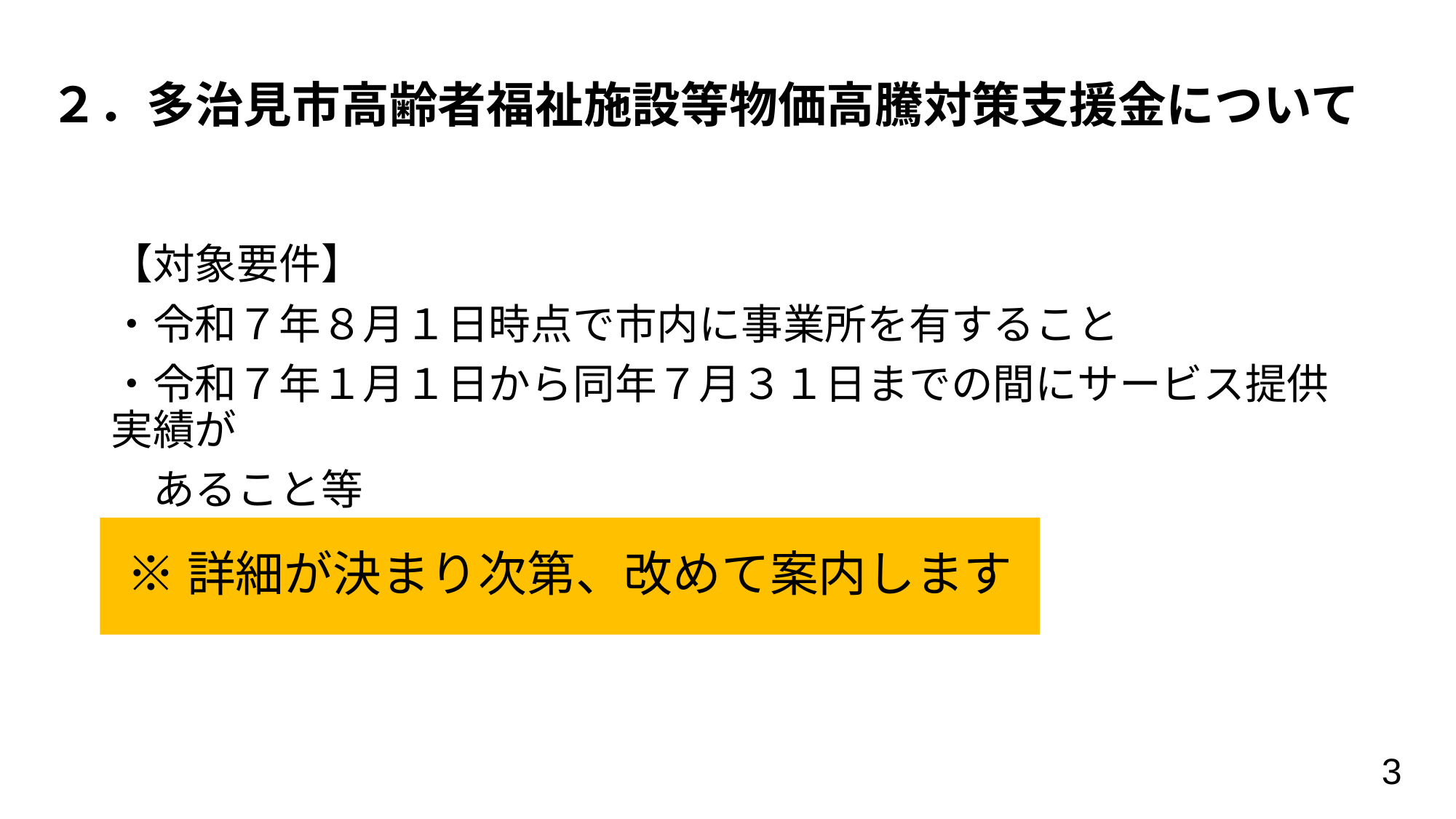

# ２．多治見市高齢者福祉施設等物価高騰対策支援金について

【対象要件】
・令和７年８月１日時点で市内に事業所を有すること
・令和７年１月１日から同年７月３１日までの間にサービス提供実績が
　あること等

※詳細が決まり次第、改めて案内します
3